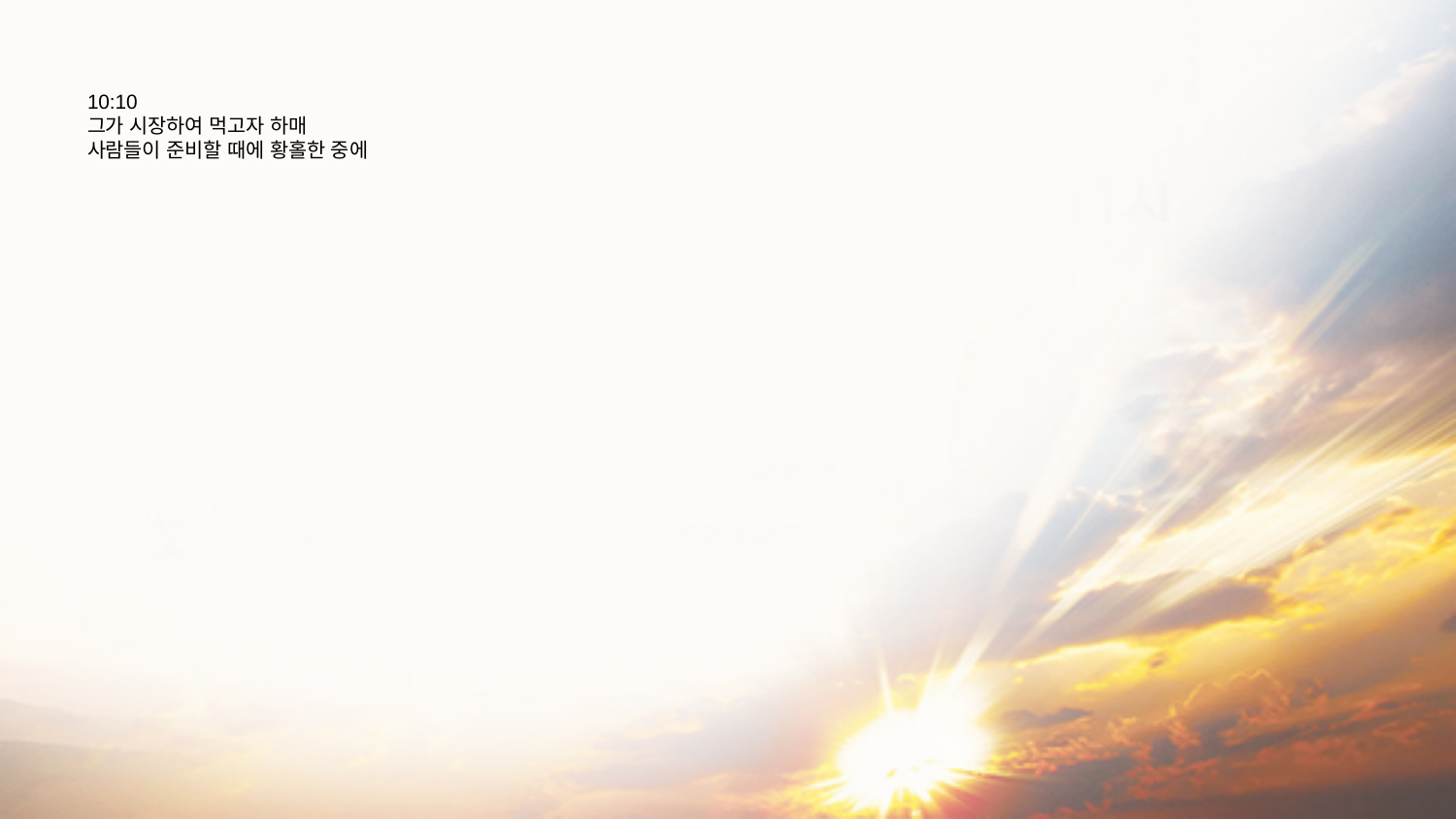

# 10:10 그가 시장하여 먹고자 하매 사람들이 준비할 때에 황홀한 중에